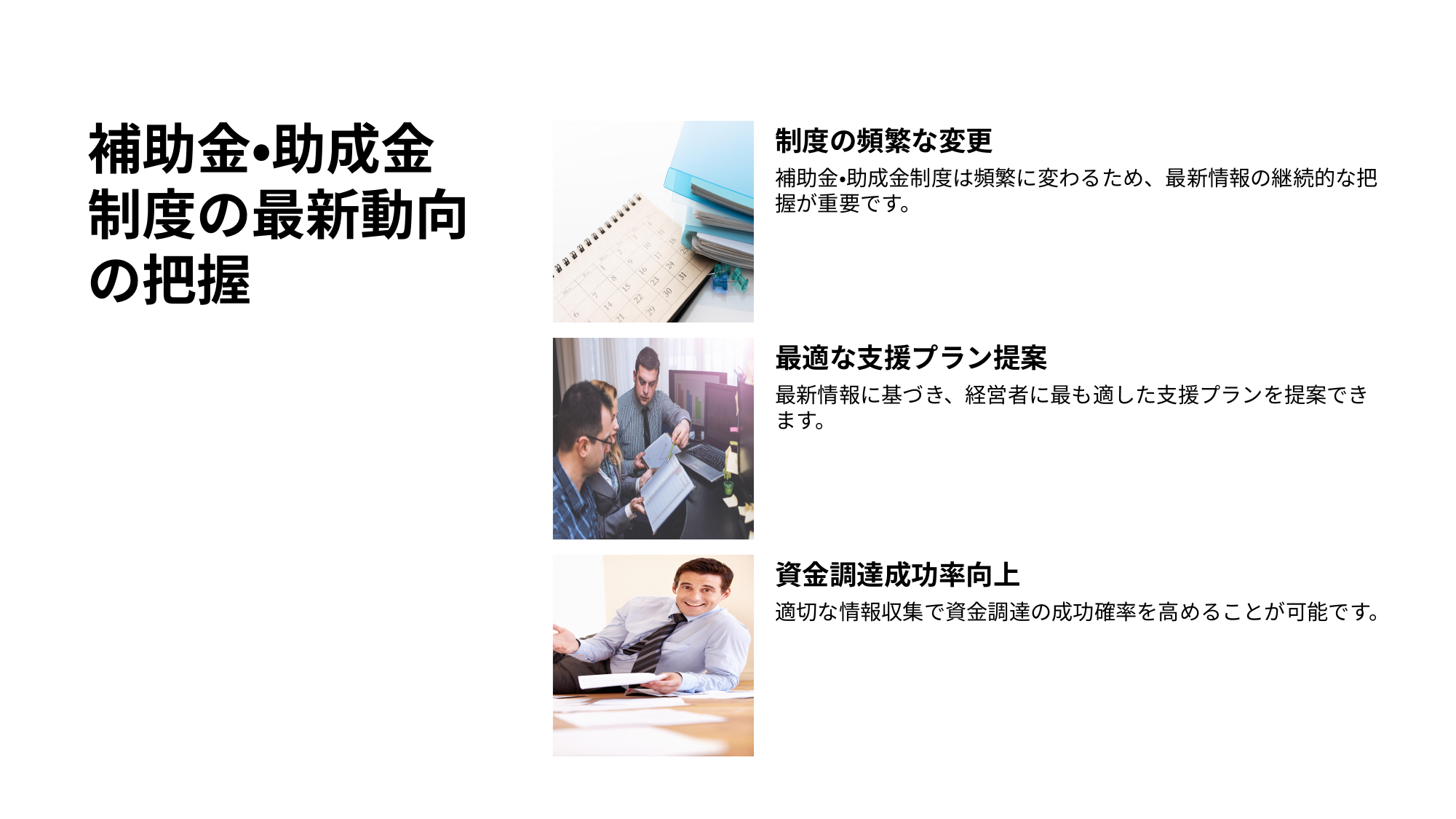

# 補助金・助成金制度の最新動向の把握
制度の頻繁な変更
補助金・助成金制度は頻繁に変わるため、最新情報の継続的な把握が重要です。
最適な支援プラン提案
最新情報に基づき、経営者に最も適した支援プランを提案できます。
資金調達成功率向上
適切な情報収集で資金調達の成功確率を高めることが可能です。